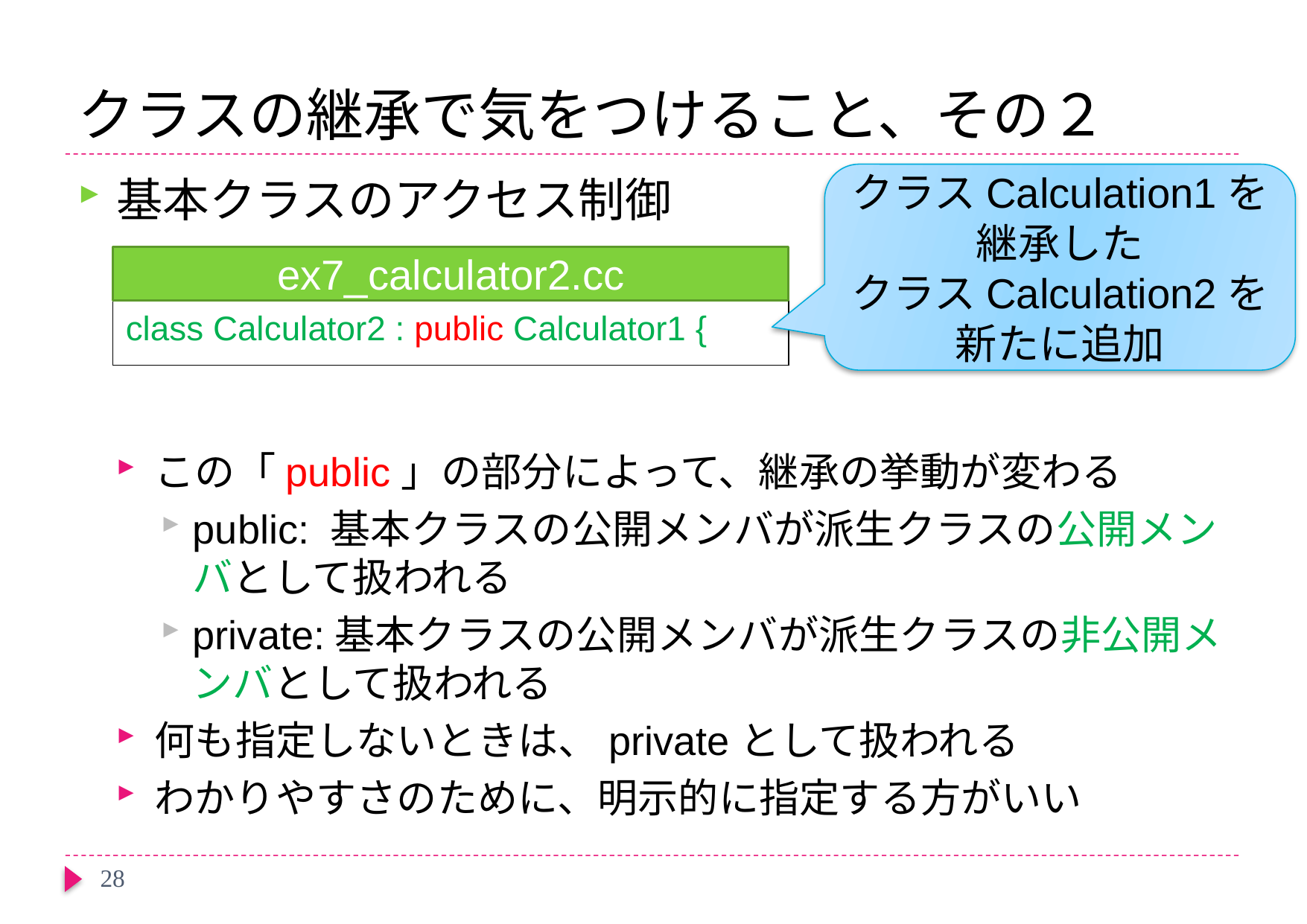

# クラスの継承で気をつけること、その２
基本クラスのアクセス制御

この「public」の部分によって、継承の挙動が変わる
public: 基本クラスの公開メンバが派生クラスの公開メンバとして扱われる
private:基本クラスの公開メンバが派生クラスの非公開メンバとして扱われる
何も指定しないときは、privateとして扱われる
わかりやすさのために、明示的に指定する方がいい

クラスCalculation1を継承した
クラスCalculation2を新たに追加
ex7_calculator2.cc
class Calculator2 : public Calculator1 {
28